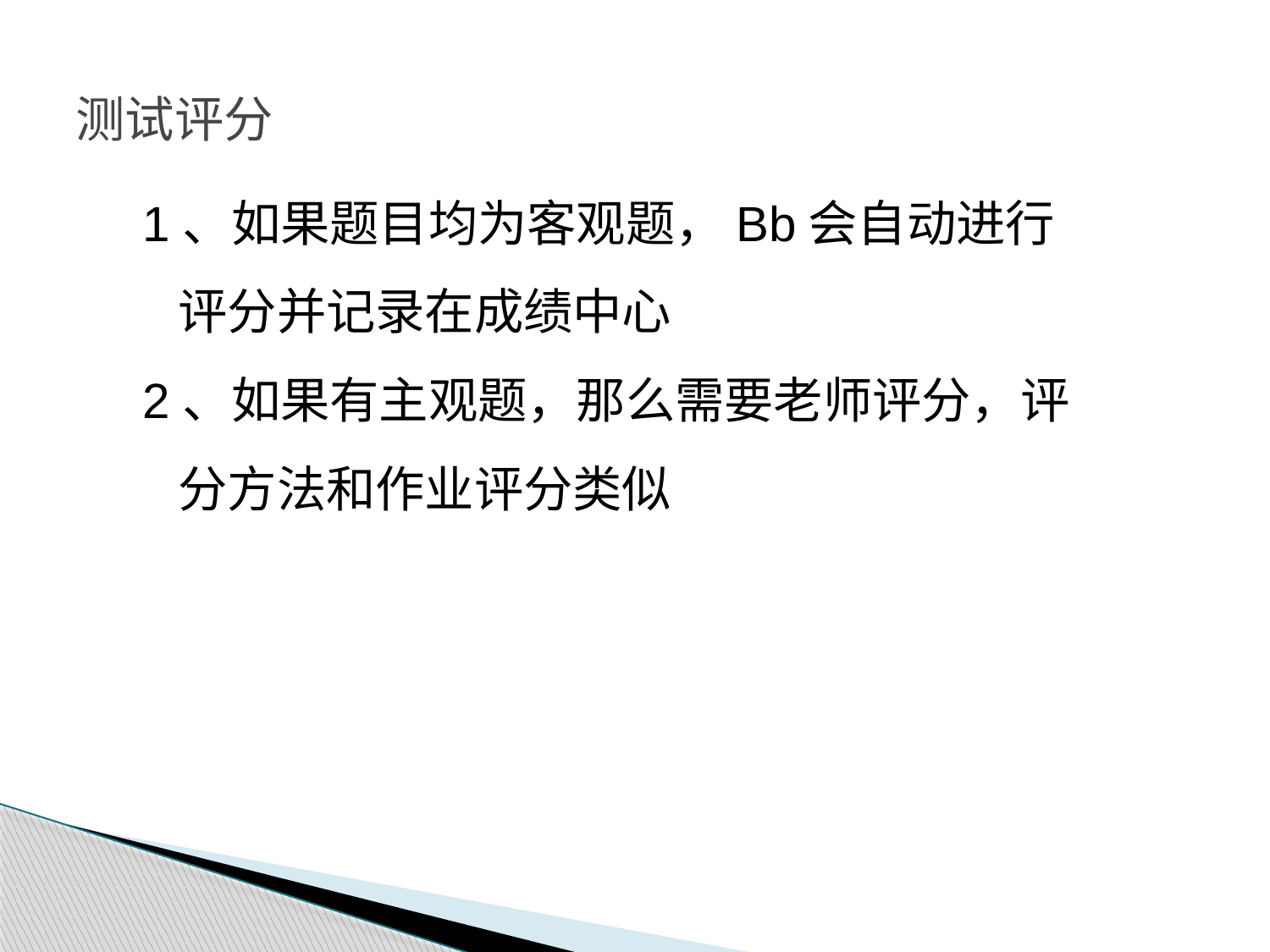

# 测试评分
1、如果题目均为客观题，Bb会自动进行评分并记录在成绩中心
2、如果有主观题，那么需要老师评分，评分方法和作业评分类似